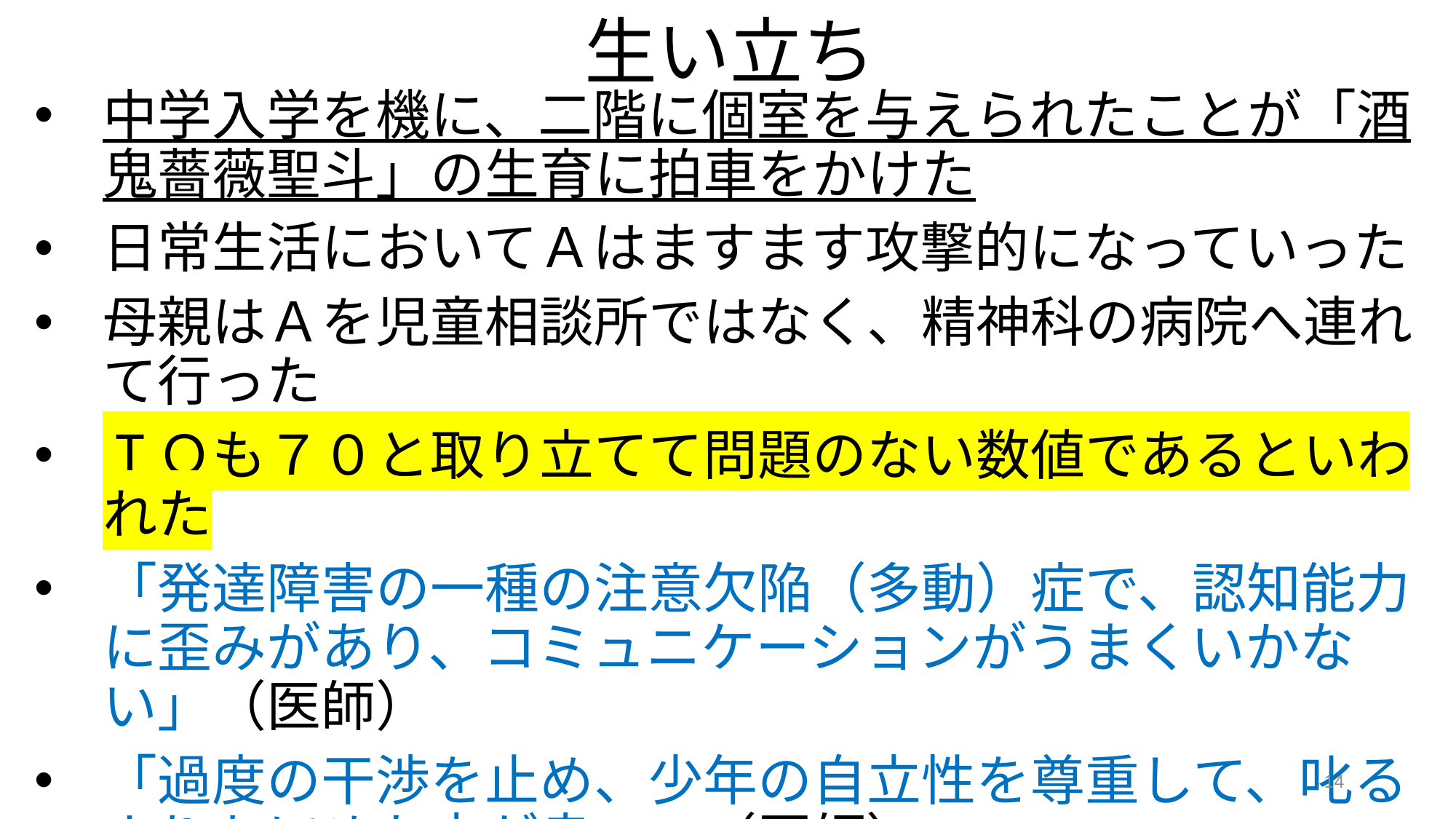

# 生い立ち
中学入学を機に、二階に個室を与えられたことが「酒鬼薔薇聖斗」の生育に拍車をかけた
日常生活においてＡはますます攻撃的になっていった
母親はＡを児童相談所ではなく、精神科の病院へ連れて行った
ＩＱも７０と取り立てて問題のない数値であるといわれた
「発達障害の一種の注意欠陥（多動）症で、認知能力に歪みがあり、コミュニケーションがうまくいかない」（医師）
「過度の干渉を止め、少年の自立性を尊重して、叱るよりもほめた方が良い」（医師）

14